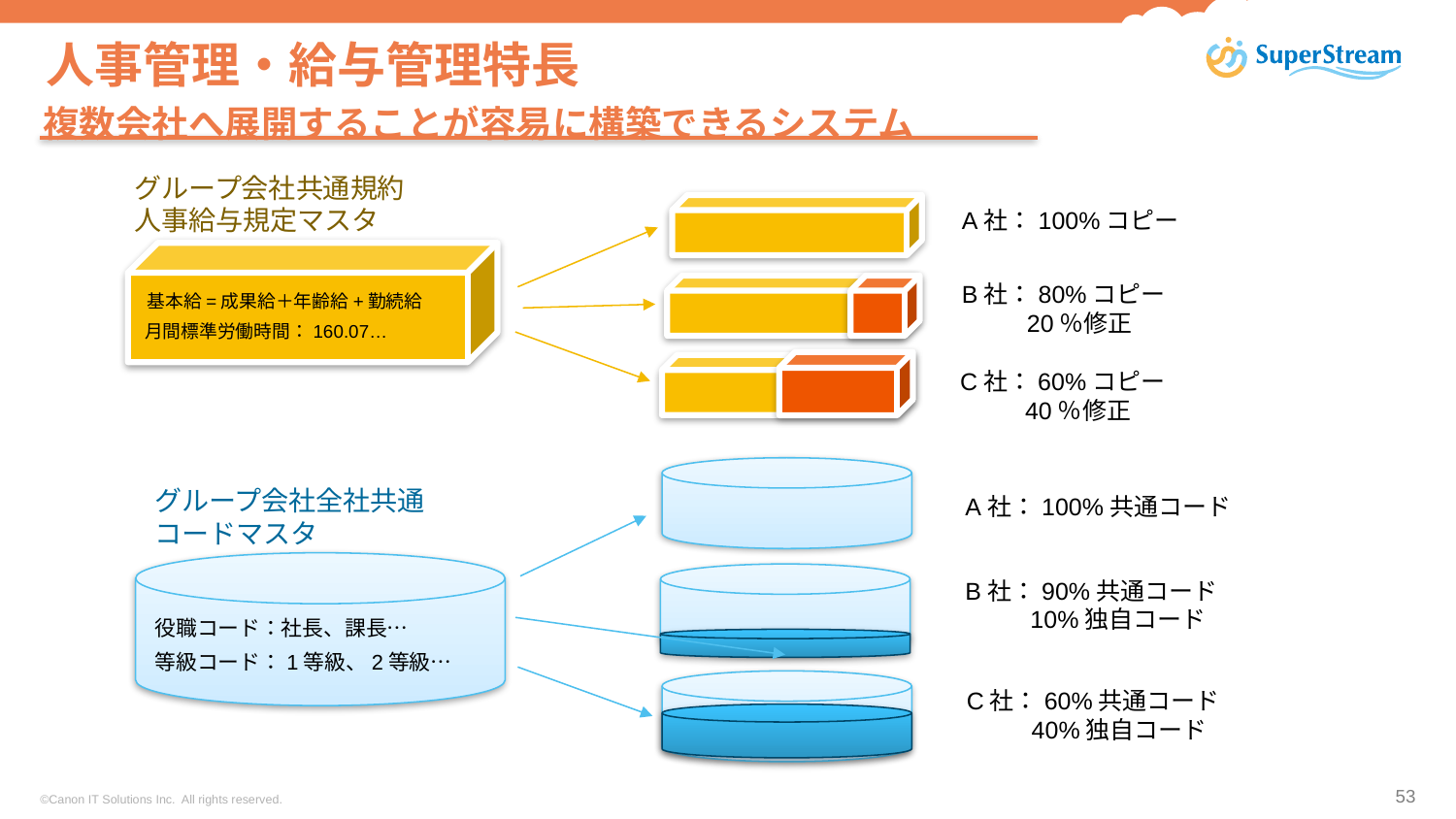

# 人事管理・給与管理特長
複数会社へ展開することが容易に構築できるシステム

グループ会社共通規約
人事給与規定マスタ

A社：100%コピー

B社：80%コピー
　　  20％修正

基本給=成果給＋年齢給+勤続給
月間標準労働時間：160.07…

C社：60%コピー
　　  40％修正

グループ会社全社共通
コードマスタ
A社：100%共通コード

B社：90%共通コード
　　  10%独自コード
役職コード：社長、課長…

等級コード：1等級、2等級…

C社：60%共通コード
　　  40%独自コード

©Canon IT Solutions Inc.  All rights reserved.
53